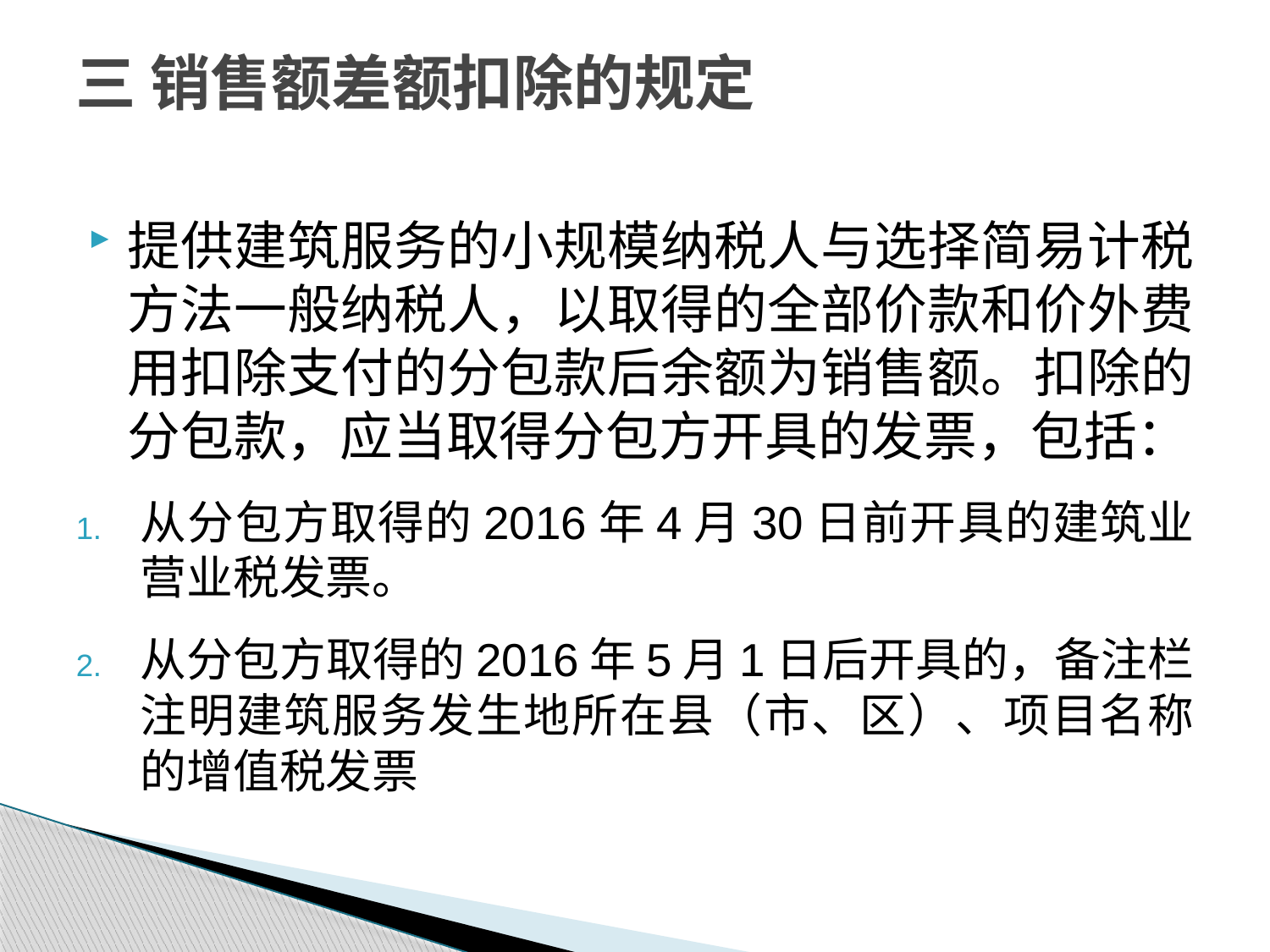

# 三 销售额差额扣除的规定
提供建筑服务的小规模纳税人与选择简易计税方法一般纳税人，以取得的全部价款和价外费用扣除支付的分包款后余额为销售额。扣除的分包款，应当取得分包方开具的发票，包括：
从分包方取得的2016年4月30日前开具的建筑业营业税发票。
从分包方取得的2016年5月1日后开具的，备注栏注明建筑服务发生地所在县（市、区）、项目名称的增值税发票